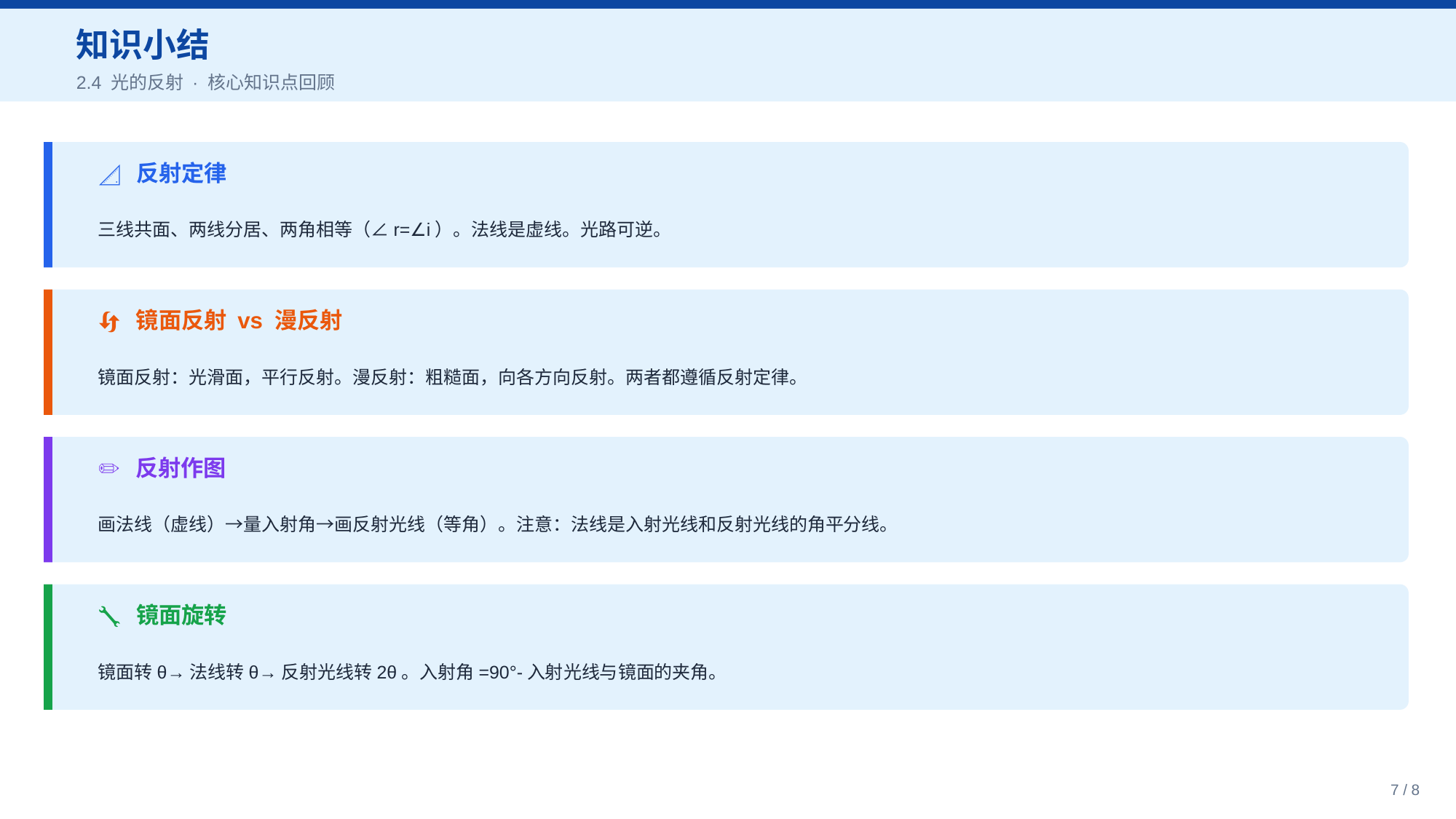

知识小结
2.4 光的反射 · 核心知识点回顾

📐  反射定律
三线共面、两线分居、两角相等（∠r=∠i）。法线是虚线。光路可逆。

🔄  镜面反射 vs 漫反射
镜面反射：光滑面，平行反射。漫反射：粗糙面，向各方向反射。两者都遵循反射定律。

✏️  反射作图
画法线（虚线）→量入射角→画反射光线（等角）。注意：法线是入射光线和反射光线的角平分线。

🔧  镜面旋转
镜面转θ→法线转θ→反射光线转2θ。入射角=90°-入射光线与镜面的夹角。
7 / 8